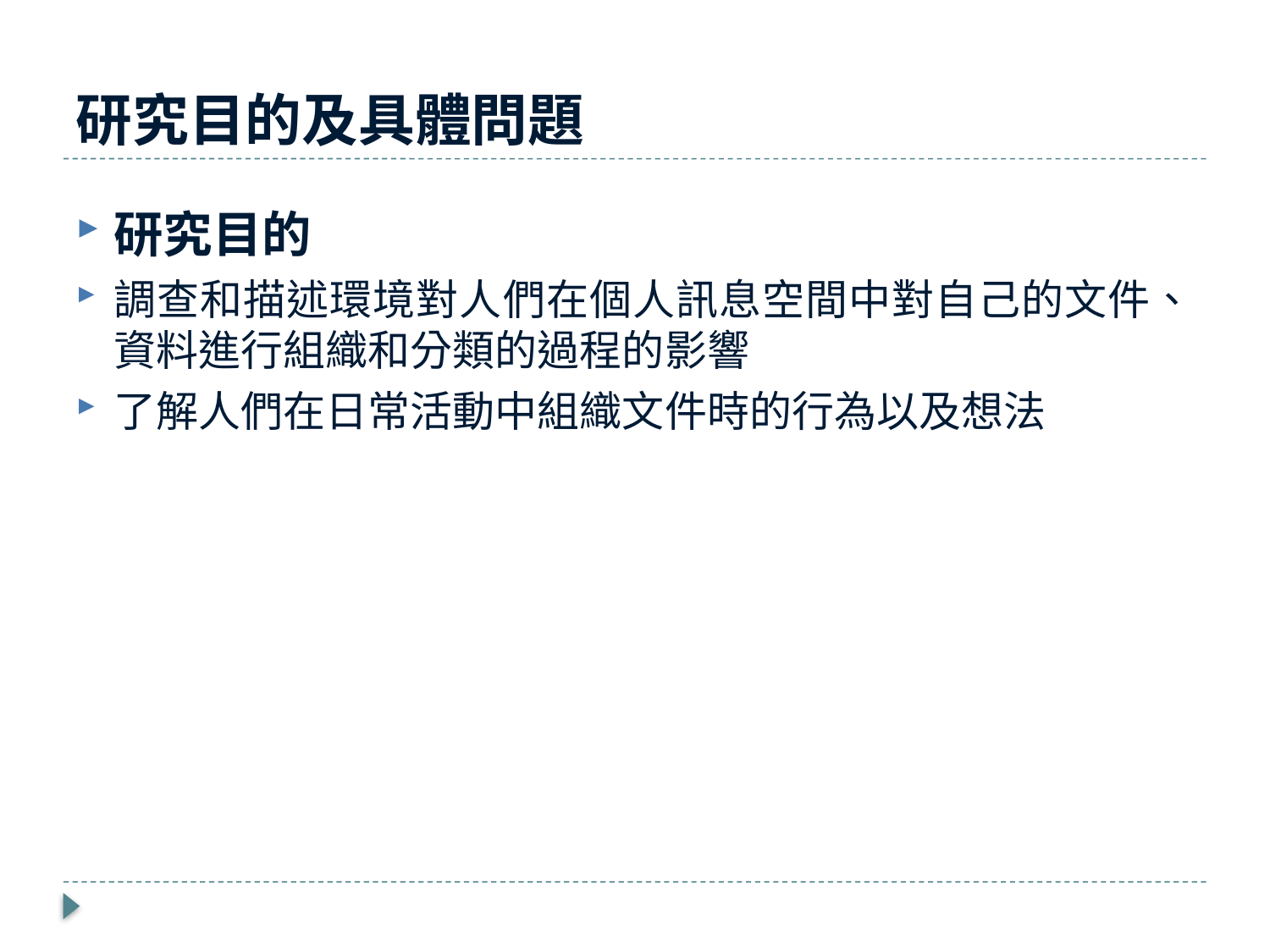

# 研究目的及具體問題

研究目的
調查和描述環境對人們在個人訊息空間中對自己的文件、資料進行組織和分類的過程的影響
了解人們在日常活動中組織文件時的行為以及想法